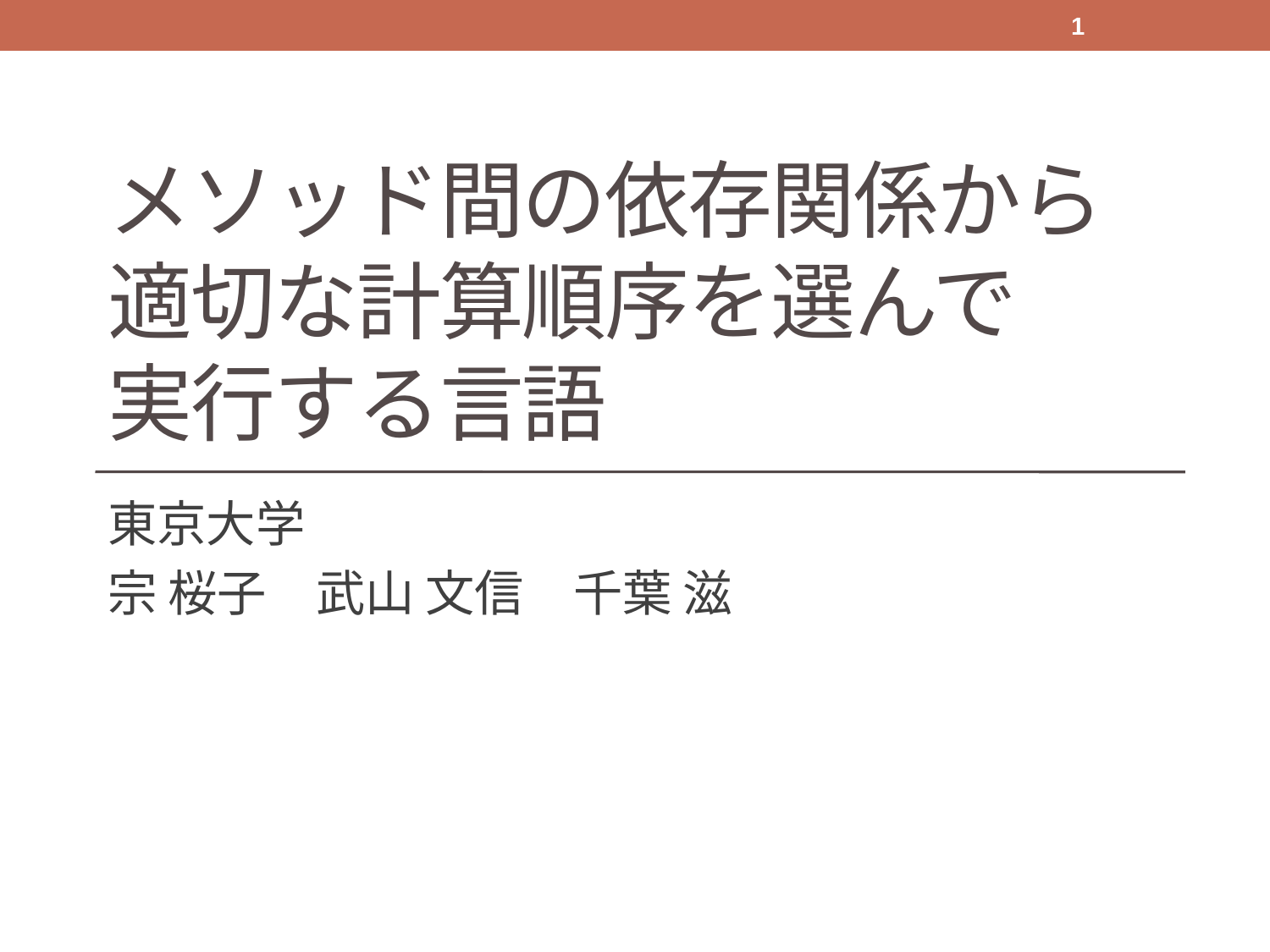

1
# メソッド間の依存関係から 適切な計算順序を選んで 実行する言語
東京大学
宗 桜子　武山 文信　千葉 滋